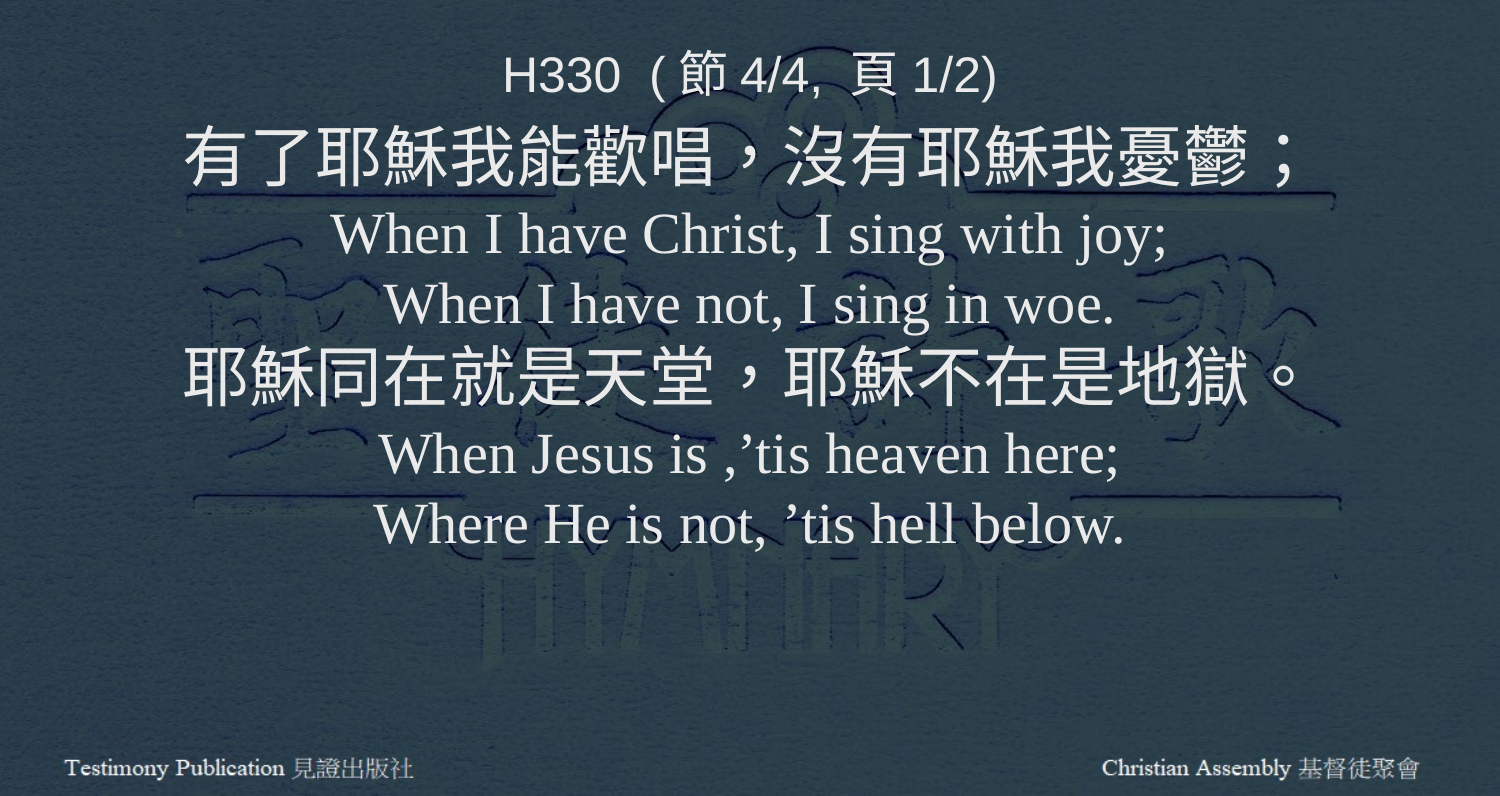

H330  (節4/4, 頁1/2)
有了耶穌我能歡唱，沒有耶穌我憂鬱；
When I have Christ, I sing with joy;
When I have not, I sing in woe.
耶穌同在就是天堂，耶穌不在是地獄。
When Jesus is ,’tis heaven here;
Where He is not, ’tis hell below.